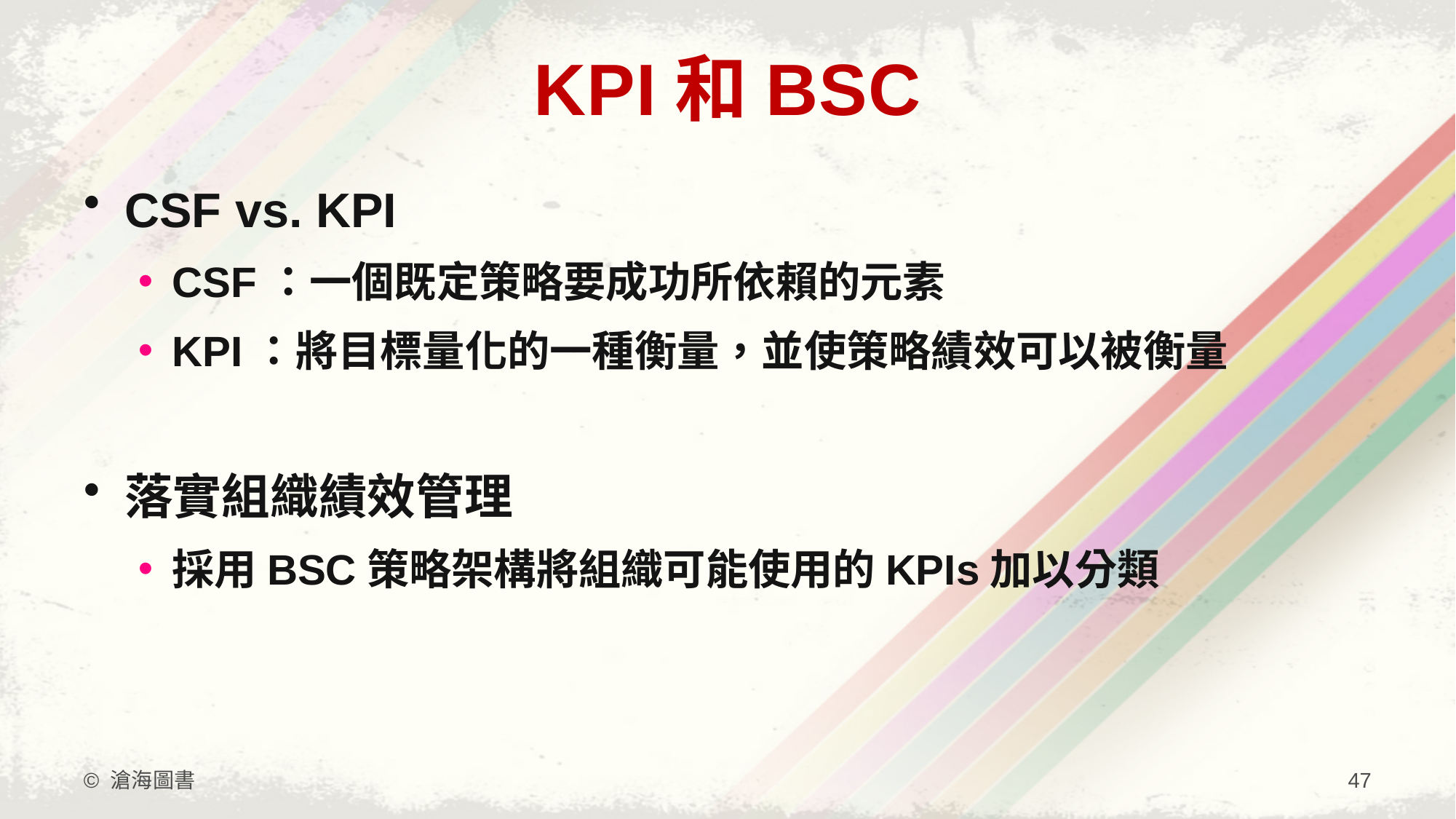

# KPI和BSC
CSF vs. KPI
CSF：一個既定策略要成功所依賴的元素
KPI：將目標量化的一種衡量，並使策略績效可以被衡量

落實組織績效管理
採用BSC策略架構將組織可能使用的KPIs加以分類

© 滄海圖書
47